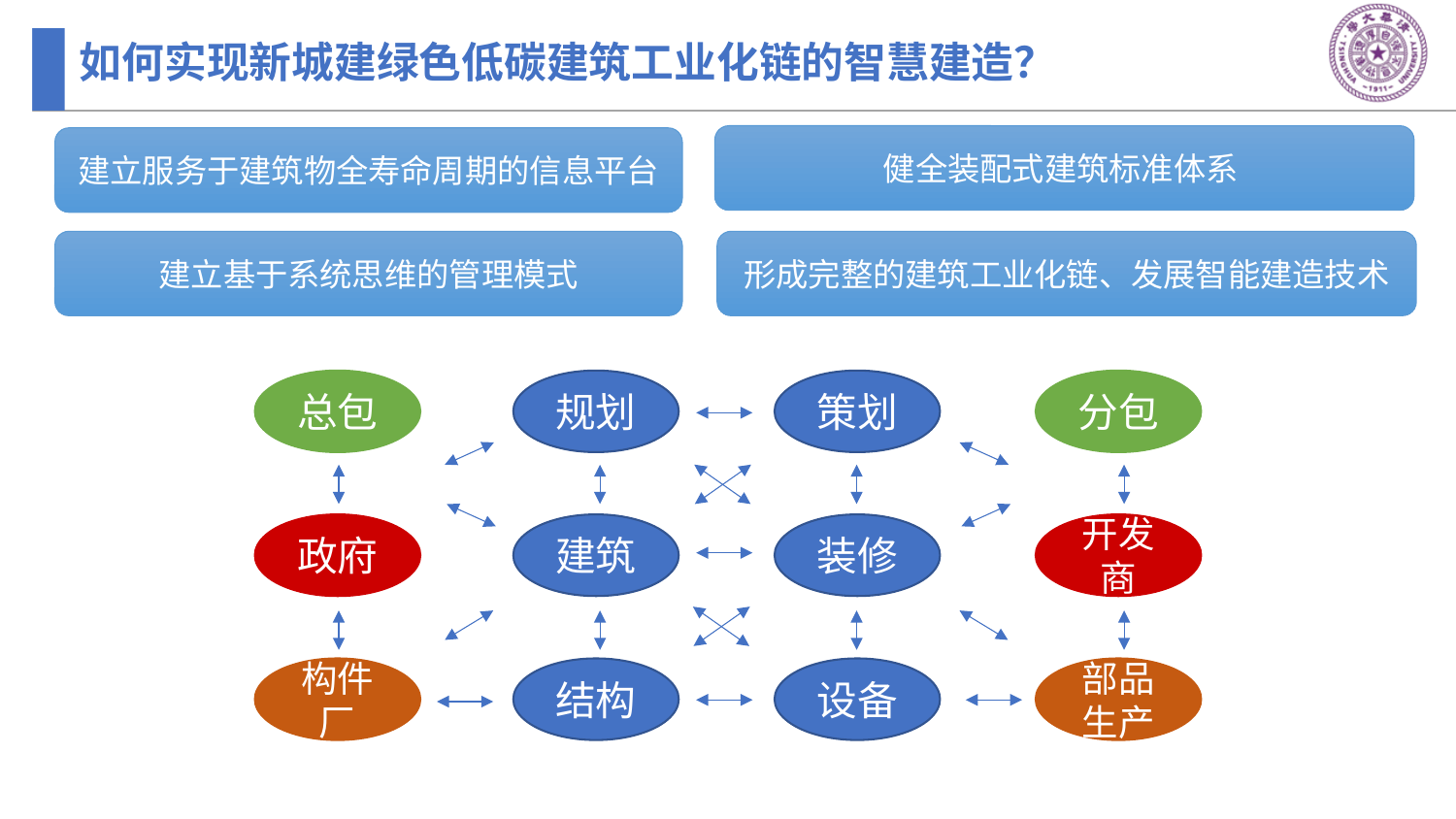

如何实现新城建绿色低碳建筑工业化链的智慧建造？
健全装配式建筑标准体系
建立服务于建筑物全寿命周期的信息平台
建立基于系统思维的管理模式
形成完整的建筑工业化链、发展智能建造技术
总包
规划
策划
分包
政府
建筑
装修
开发商
构件厂
结构
设备
部品生产